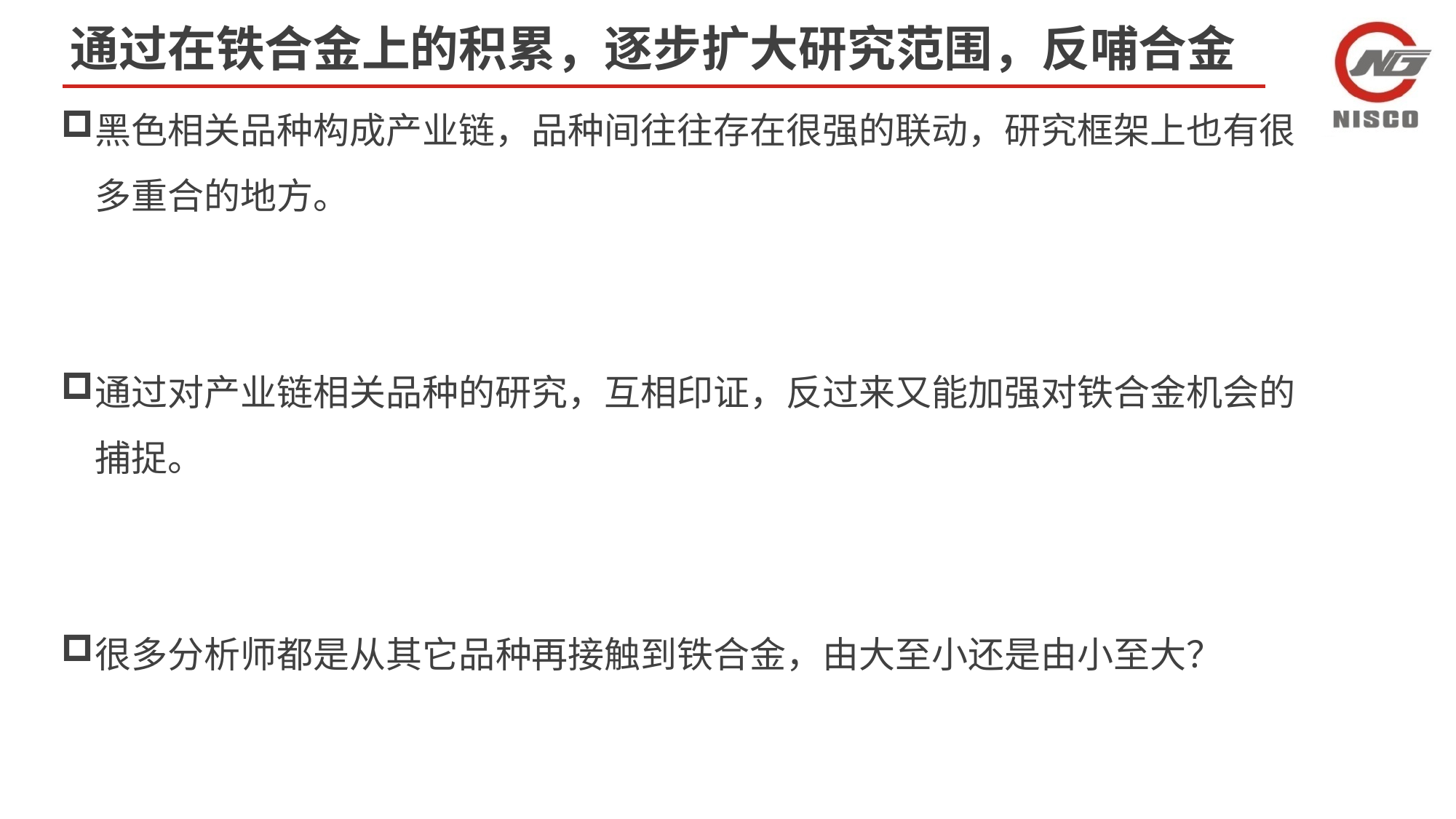

通过在铁合金上的积累，逐步扩大研究范围，反哺合金
黑色相关品种构成产业链，品种间往往存在很强的联动，研究框架上也有很多重合的地方。

通过对产业链相关品种的研究，互相印证，反过来又能加强对铁合金机会的捕捉。

很多分析师都是从其它品种再接触到铁合金，由大至小还是由小至大？